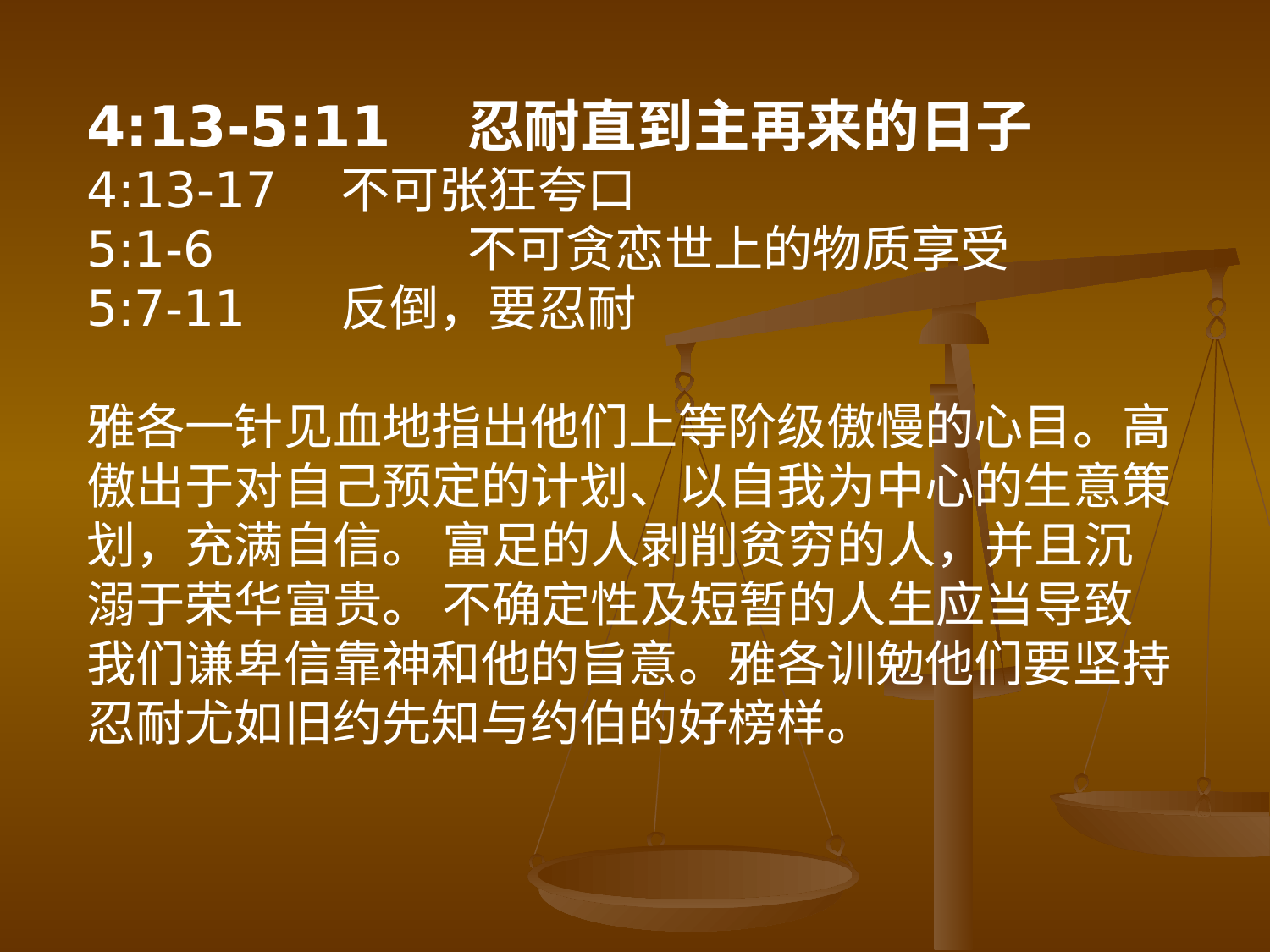

4:13-5:11 	忍耐直到主再来的日子
4:13-17	不可张狂夸口
5:1-6 		不可贪恋世上的物质享受
5:7-11 	反倒，要忍耐

雅各一针见血地指出他们上等阶级傲慢的心目。高傲出于对自己预定的计划、以自我为中心的生意策划，充满自信。 富足的人剥削贫穷的人，并且沉溺于荣华富贵。 不确定性及短暂的人生应当导致我们谦卑信靠神和他的旨意。雅各训勉他们要坚持忍耐尤如旧约先知与约伯的好榜样。